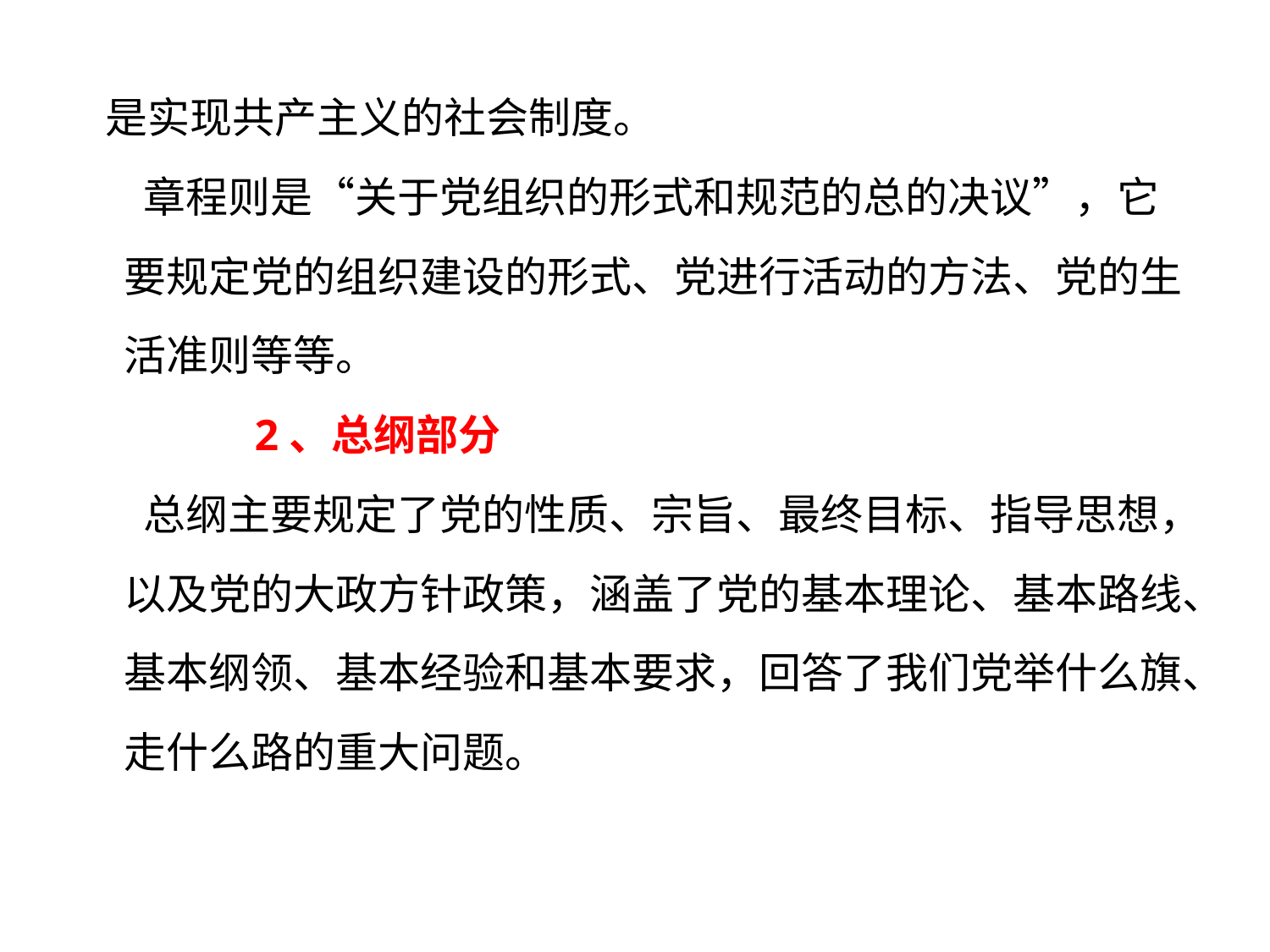

是实现共产主义的社会制度。
      章程则是“关于党组织的形式和规范的总的决议”，它要规定党的组织建设的形式、党进行活动的方法、党的生活准则等等。
       2、总纲部分
      总纲主要规定了党的性质、宗旨、最终目标、指导思想，以及党的大政方针政策，涵盖了党的基本理论、基本路线、基本纲领、基本经验和基本要求，回答了我们党举什么旗、走什么路的重大问题。